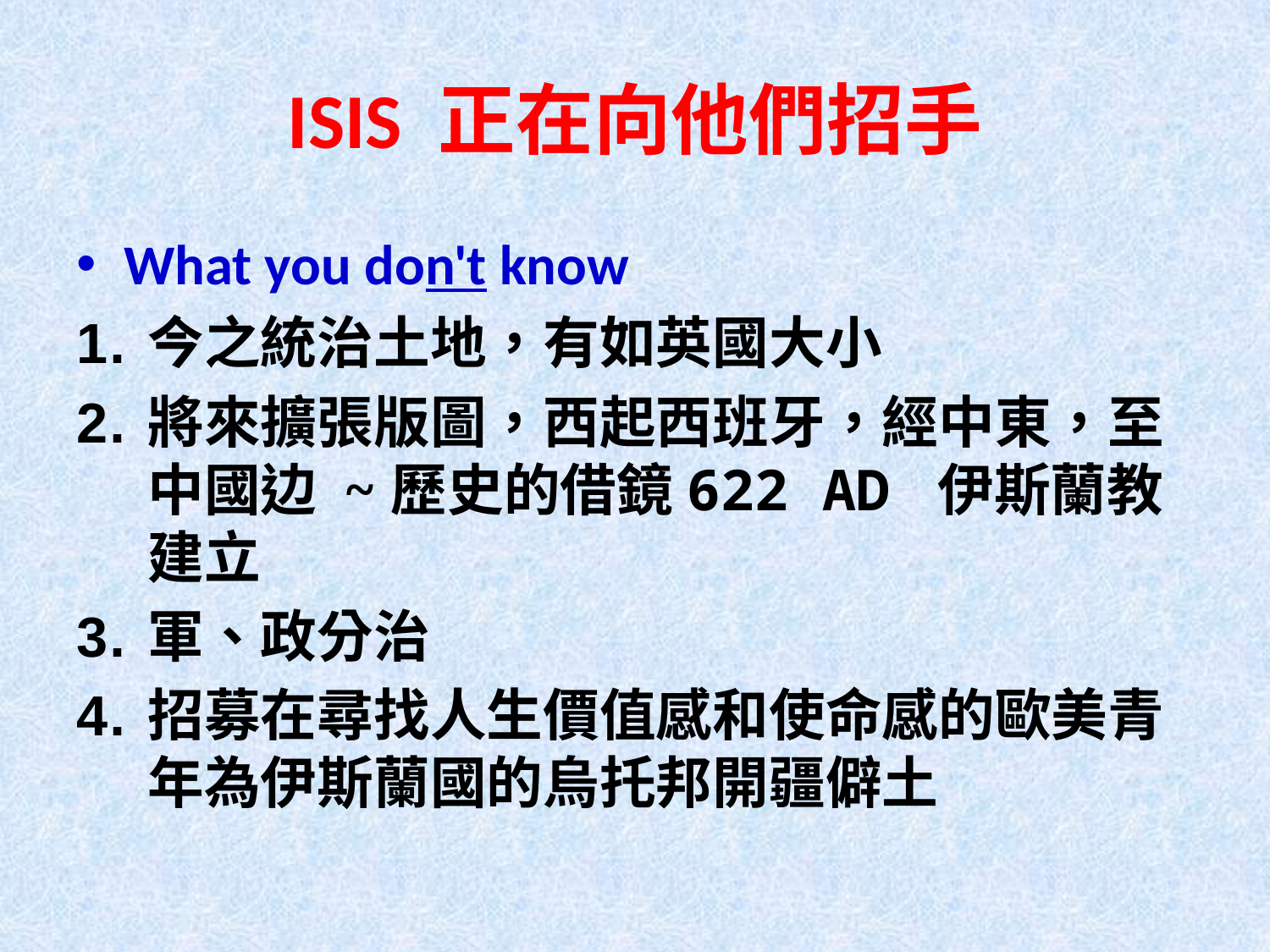

# ISIS 正在向他們招手
What you don't know
今之統治土地，有如英國大小
將來擴張版圖，西起西班牙，經中東，至中國边 ~歷史的借鏡622 AD 伊斯蘭教建立
軍、政分治
招募在尋找人生價值感和使命感的歐美青年為伊斯蘭國的烏托邦開疆僻土